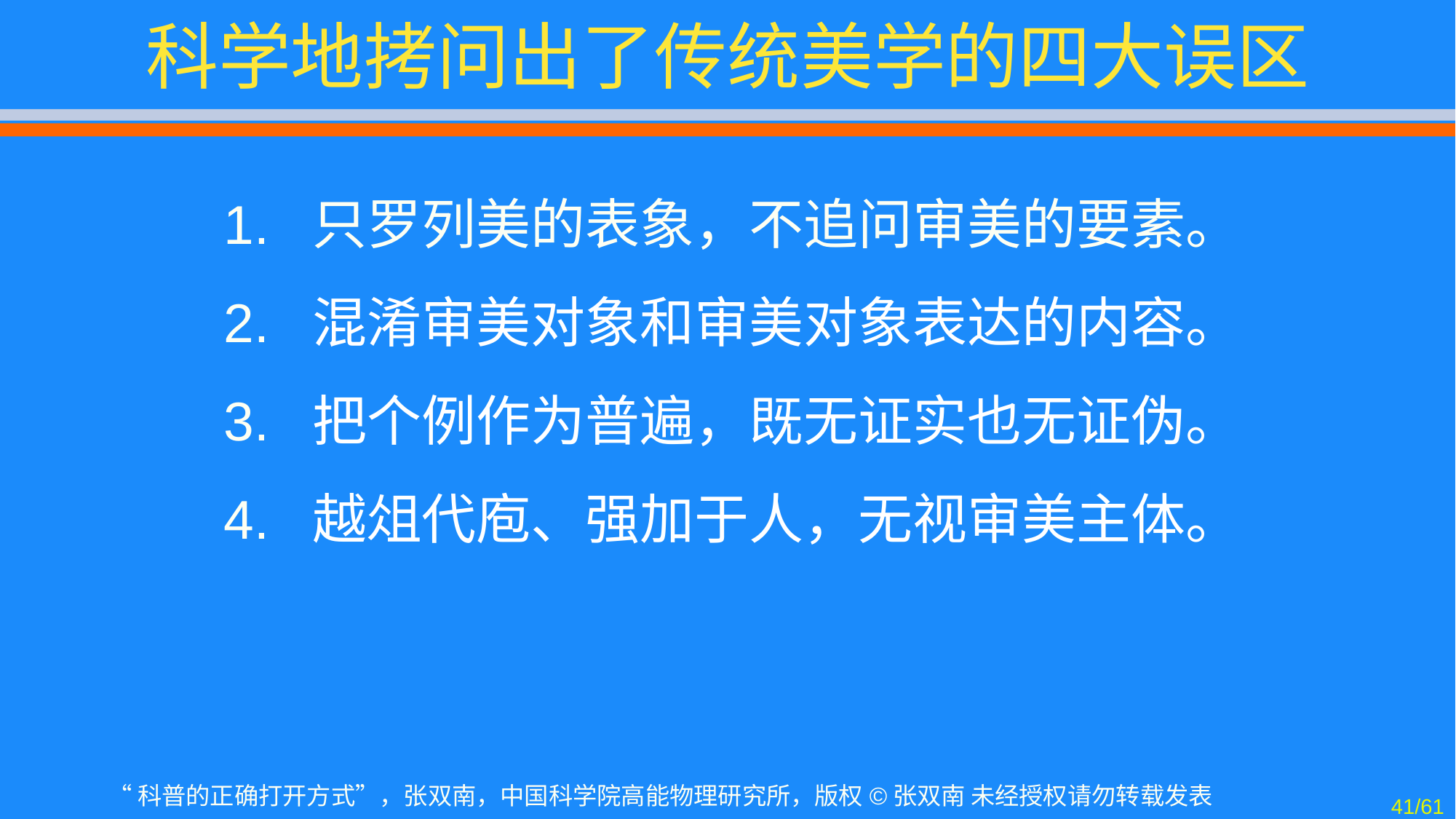

# 科学地拷问出了传统美学的四大误区
只罗列美的表象，不追问审美的要素。
混淆审美对象和审美对象表达的内容。
把个例作为普遍，既无证实也无证伪。
越俎代庖、强加于人，无视审美主体。

41/61